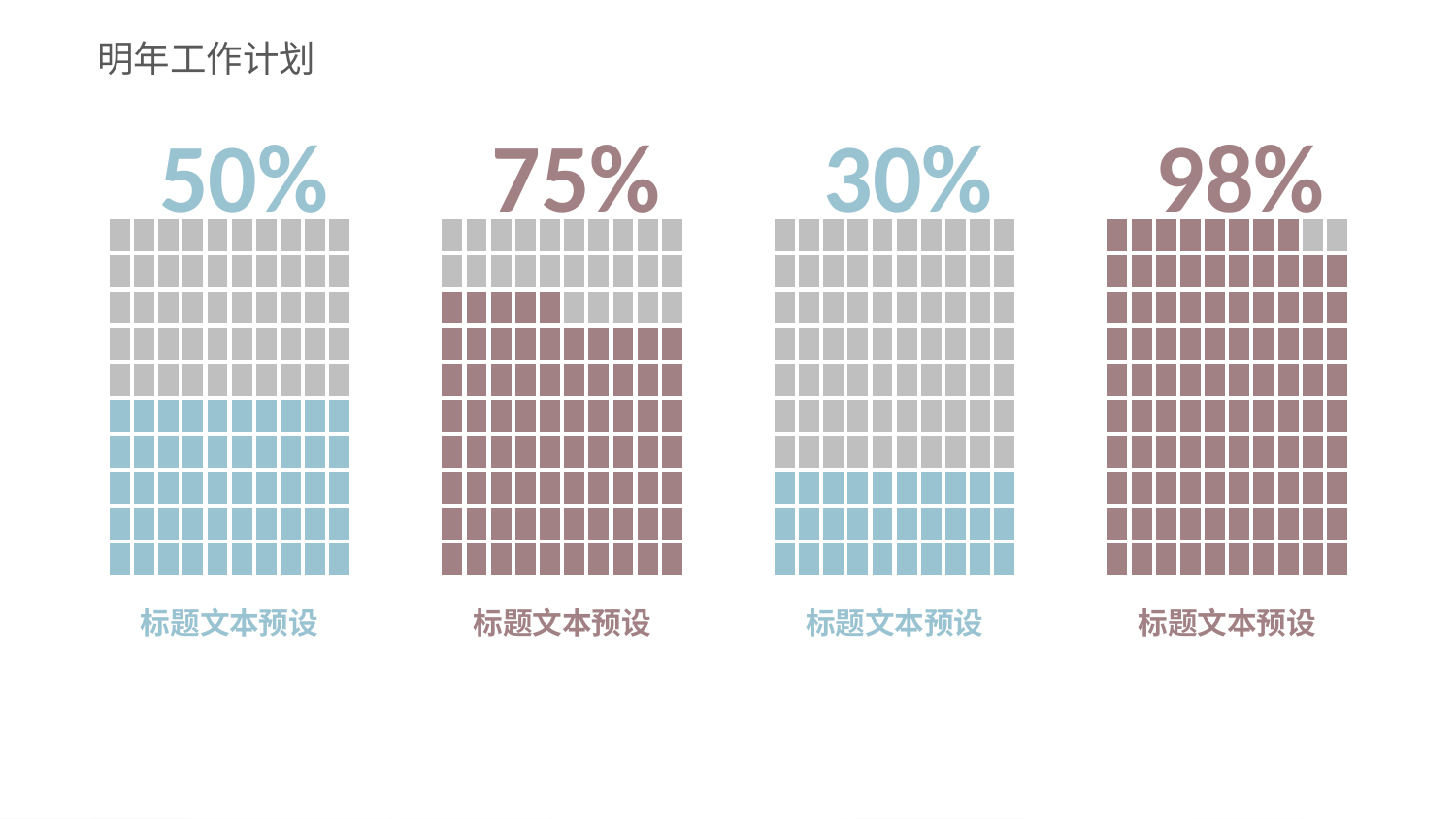

明年工作计划
50%

标题文本预设
75%

标题文本预设
30%

标题文本预设
98%

标题文本预设